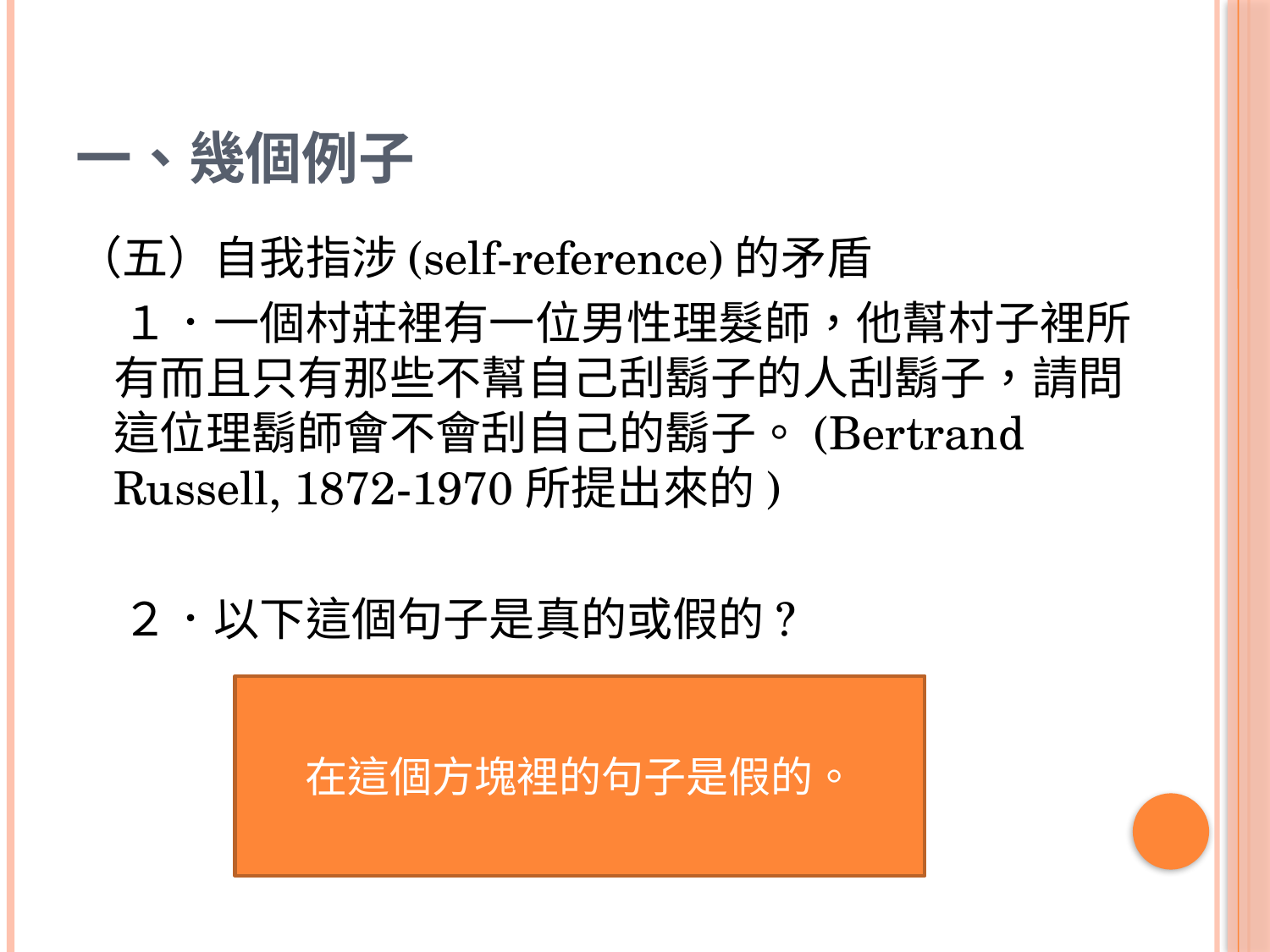

# 一、幾個例子
（五）自我指涉(self-reference)的矛盾
　１．一個村莊裡有一位男性理髮師，他幫村子裡所有而且只有那些不幫自己刮鬍子的人刮鬍子，請問這位理鬍師會不會刮自己的鬍子。(Bertrand Russell, 1872-1970所提出來的)

　２．以下這個句子是真的或假的?
在這個方塊裡的句子是假的。